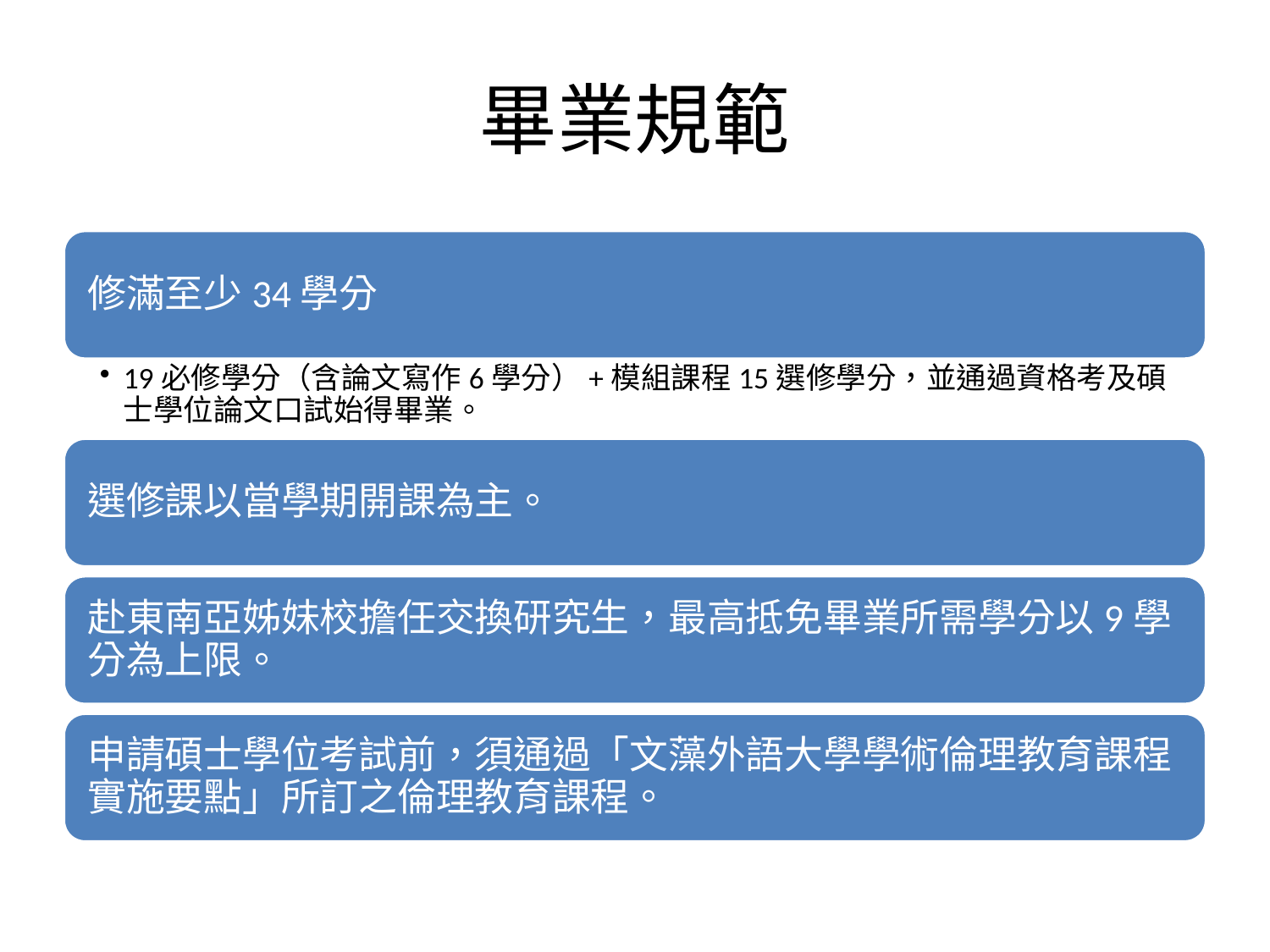

# 畢業規範
修滿至少34學分
19必修學分（含論文寫作6學分）+模組課程15選修學分，並通過資格考及碩士學位論文口試始得畢業。
選修課以當學期開課為主。
赴東南亞姊妹校擔任交換研究生，最高抵免畢業所需學分以9學分為上限。
申請碩士學位考試前，須通過「文藻外語大學學術倫理教育課程實施要點」所訂之倫理教育課程。